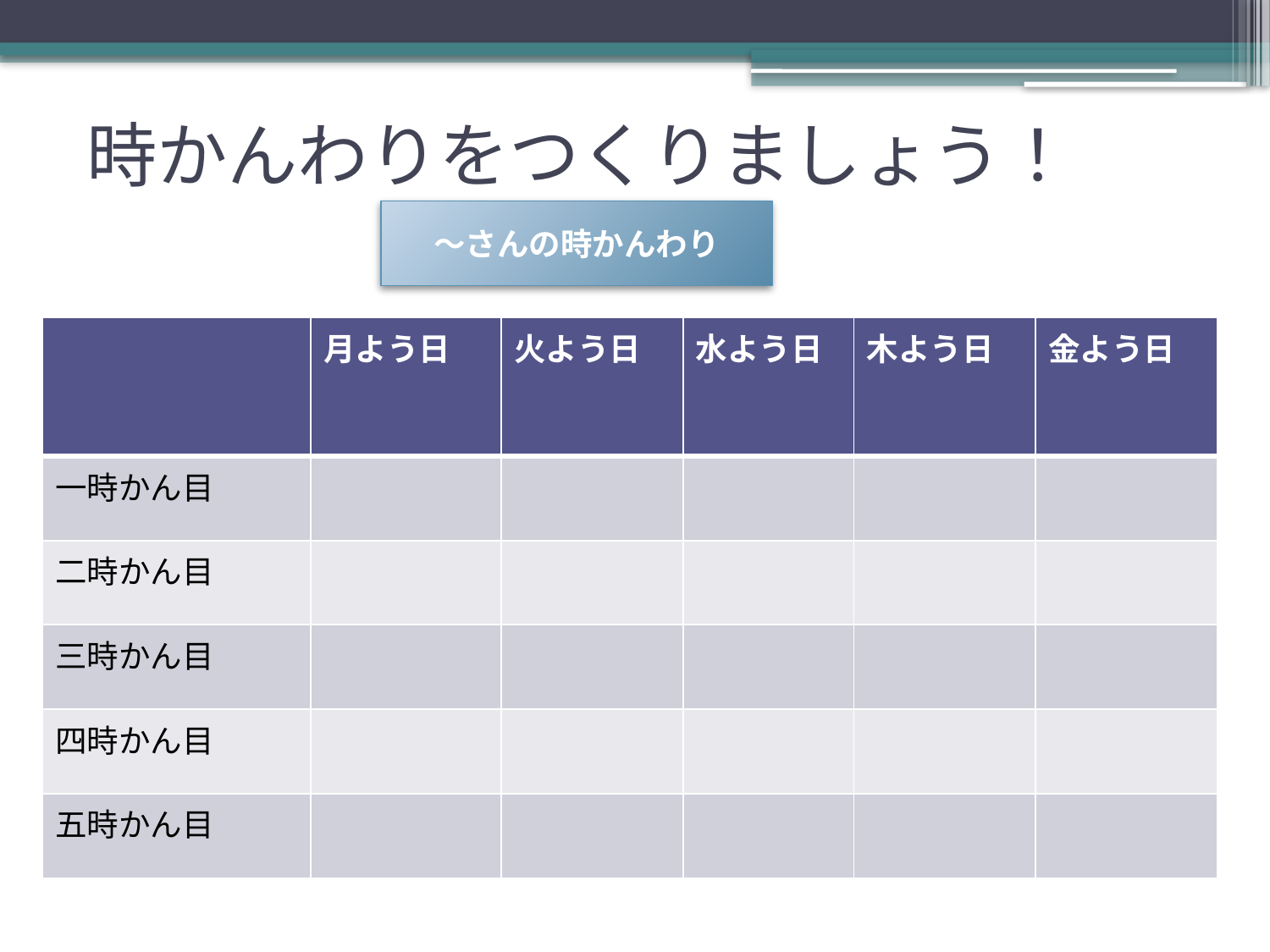

# 時かんわりをつくりましょう！
～さんの時かんわり
|  | 月よう日 | 火よう日 | 水よう日 | 木よう日 | 金よう日 |
| --- | --- | --- | --- | --- | --- |
| 一時かん目 |  |  |  |  |  |
| 二時かん目 |  |  |  |  |  |
| 三時かん目 |  |  |  |  |  |
| 四時かん目 |  |  |  |  |  |
| 五時かん目 |  |  |  |  |  |